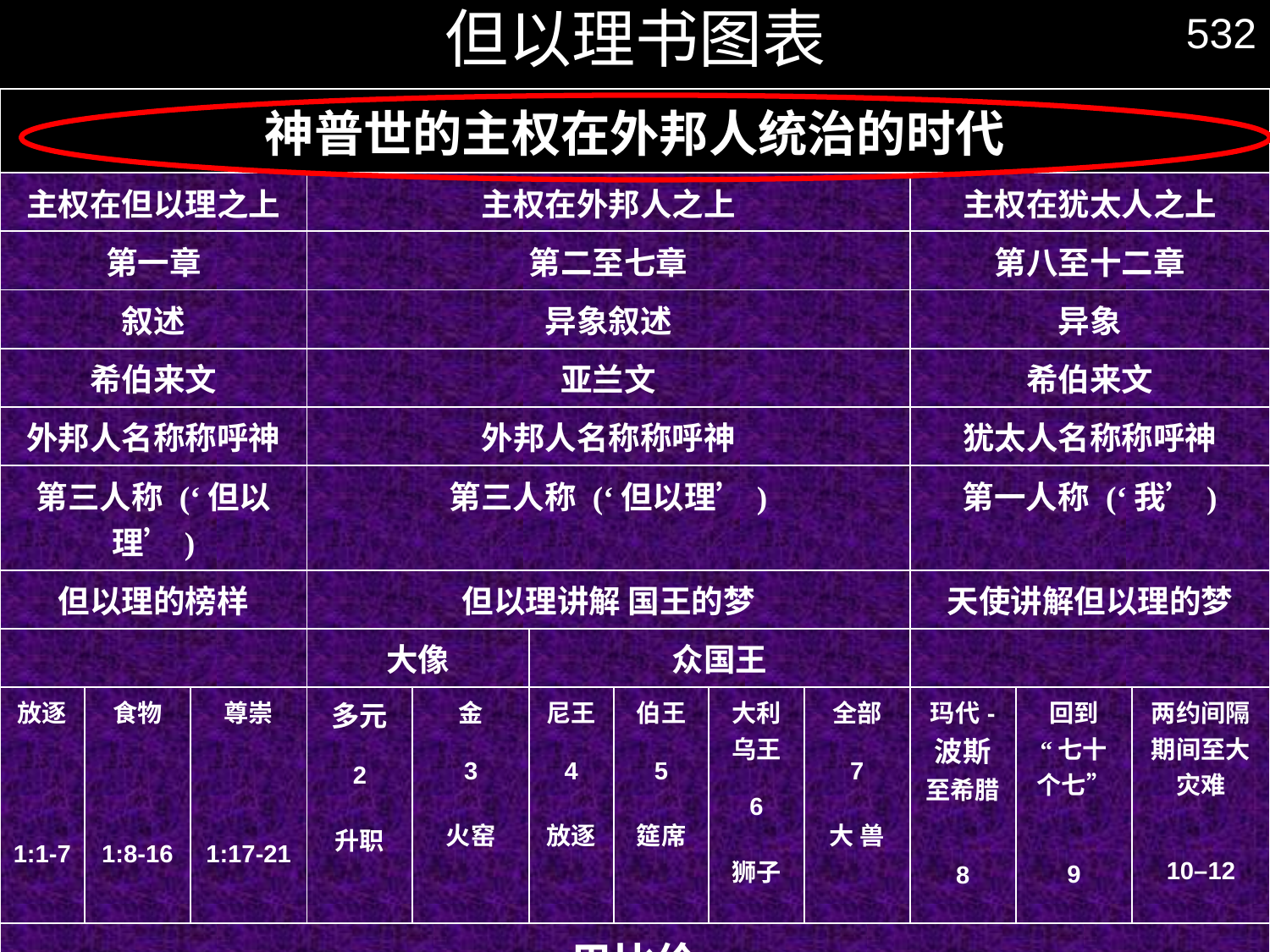

# 但以理书图表
532
| 神普世的主权在外邦人统治的时代 |  |  |  |  |  |  |  |  |  |  |  |
| --- | --- | --- | --- | --- | --- | --- | --- | --- | --- | --- | --- |
| 主权在但以理之上 |  |  | 主权在外邦人之上 |  |  |  |  |  | 主权在犹太人之上 |  |  |
| 第一章 |  |  | 第二至七章 |  |  |  |  |  | 第八至十二章 |  |  |
| 叙述 |  |  | 异象叙述 |  |  |  |  |  | 异象 |  |  |
| 希伯来文 |  |  | 亚兰文 |  |  |  |  |  | 希伯来文 |  |  |
| 外邦人名称称呼神 |  |  | 外邦人名称称呼神 |  |  |  |  |  | 犹太人名称称呼神 |  |  |
| 第三人称 (‘但以理’) |  |  | 第三人称 (‘但以理’) |  |  |  |  |  | 第一人称 (‘我’) |  |  |
| 但以理的榜样 |  |  | 但以理讲解 国王的梦 |  |  |  |  |  | 天使讲解但以理的梦 |  |  |
|  |  |  | 大像 |  | 众国王 |  |  |  |  |  |  |
| 放逐 1:1-7 | 食物 1:8-16 | 尊崇 1:17-21 | 多元 2 升职 | 金 3 火窑 | 尼王 4 放逐 | 伯王 5 筵席 | 大利乌王 6 狮子 | 全部 7 大 兽 | 玛代- 波斯 至希腊 8 | 回到 “七十个七” 9 | 两约间隔期间至大灾难 10–12 |
| 巴比伦 |  |  |  |  |  |  |  |  |  |  |  |
| 605-536 BC |  |  |  |  |  |  |  |  |  |  |  |